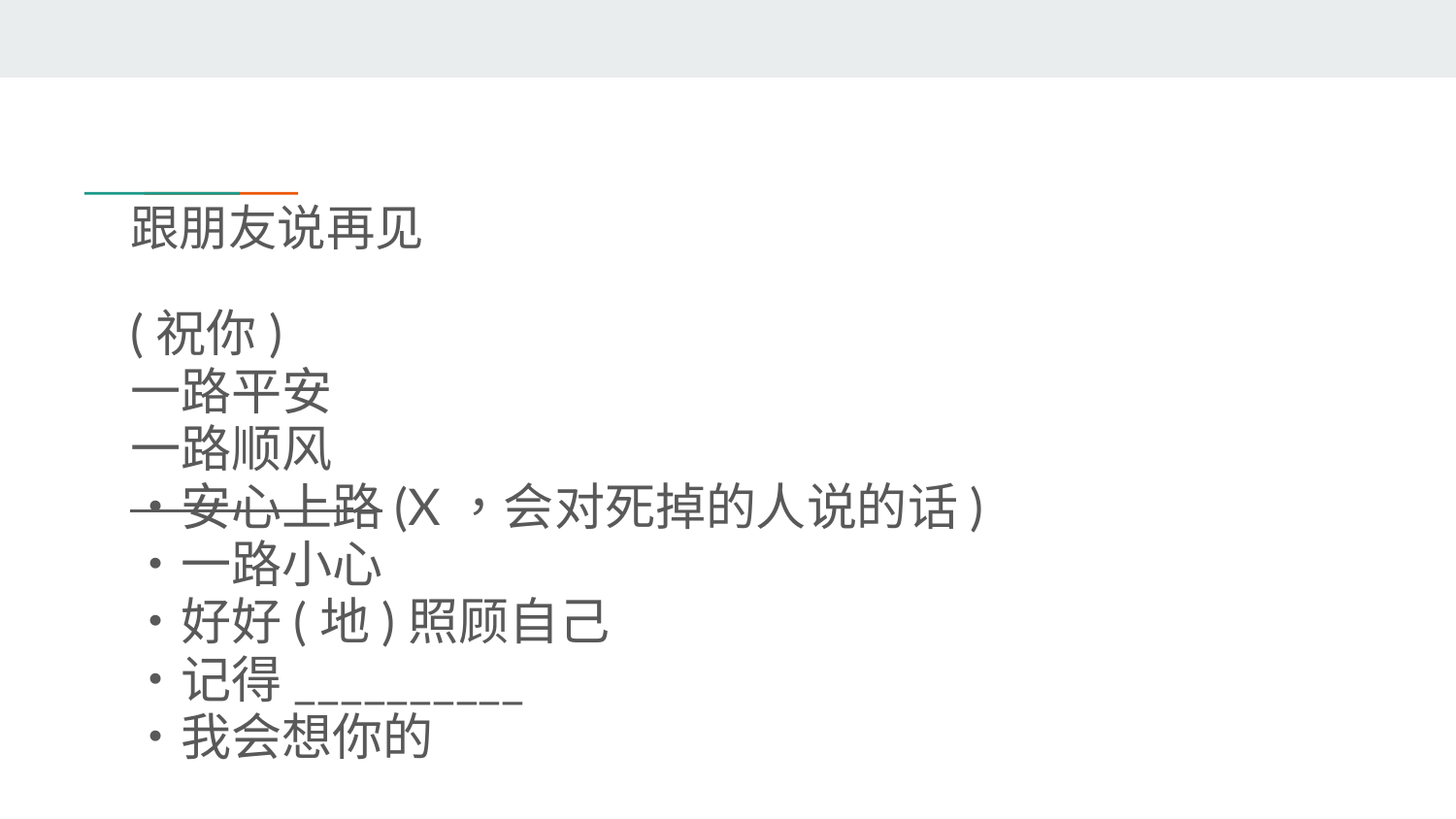

# 跟朋友说再见

(祝你)
一路平安
一路顺风
・安心上路(X，会对死掉的人说的话)
・一路小心
・好好(地)照顾自己
・记得__________
・我会想你的